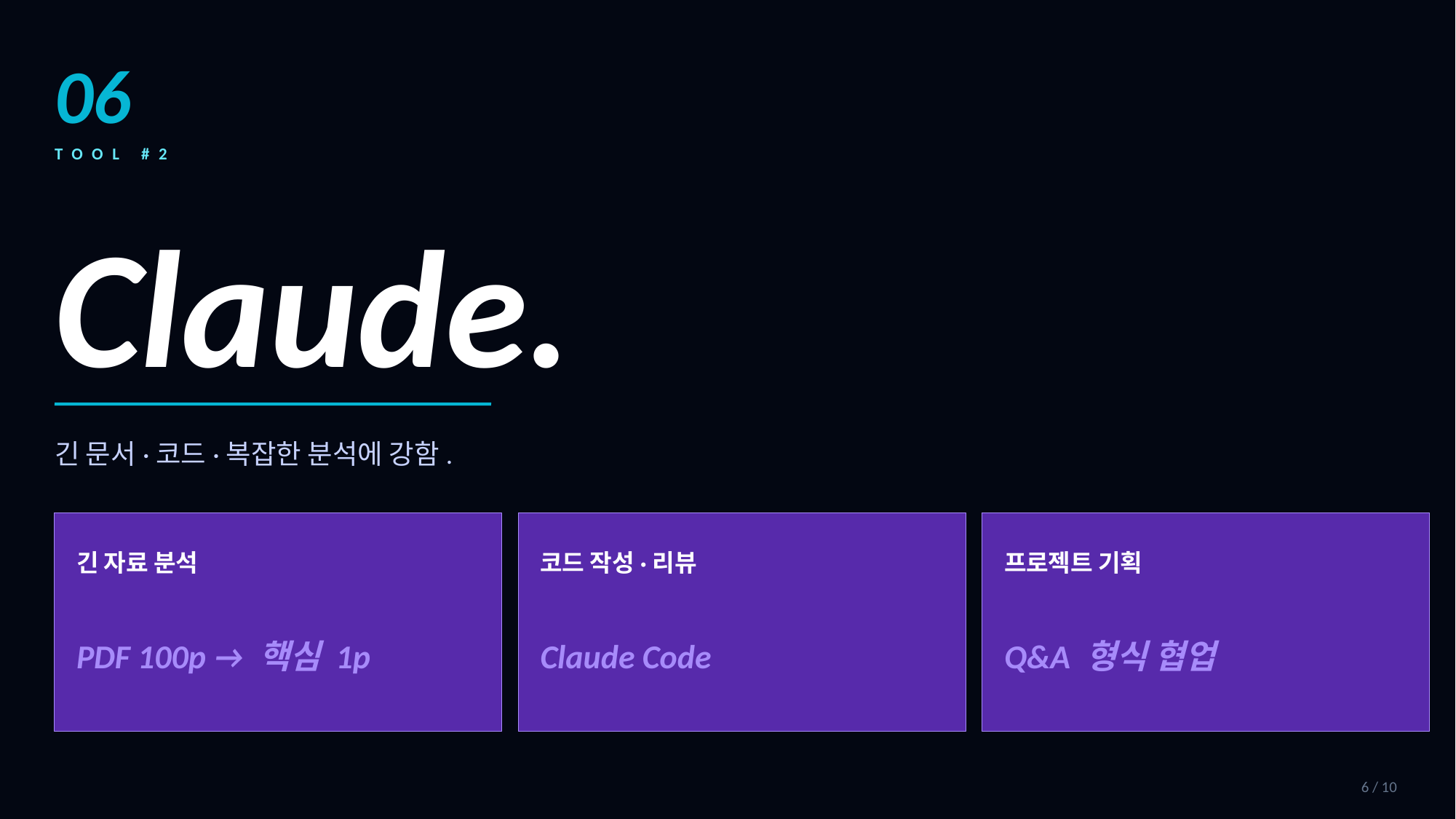

06
TOOL #2
Claude.

긴 문서·코드·복잡한 분석에 강함.

긴 자료 분석
코드 작성·리뷰
프로젝트 기획
PDF 100p → 핵심 1p
Claude Code
Q&A 형식 협업
6 / 10